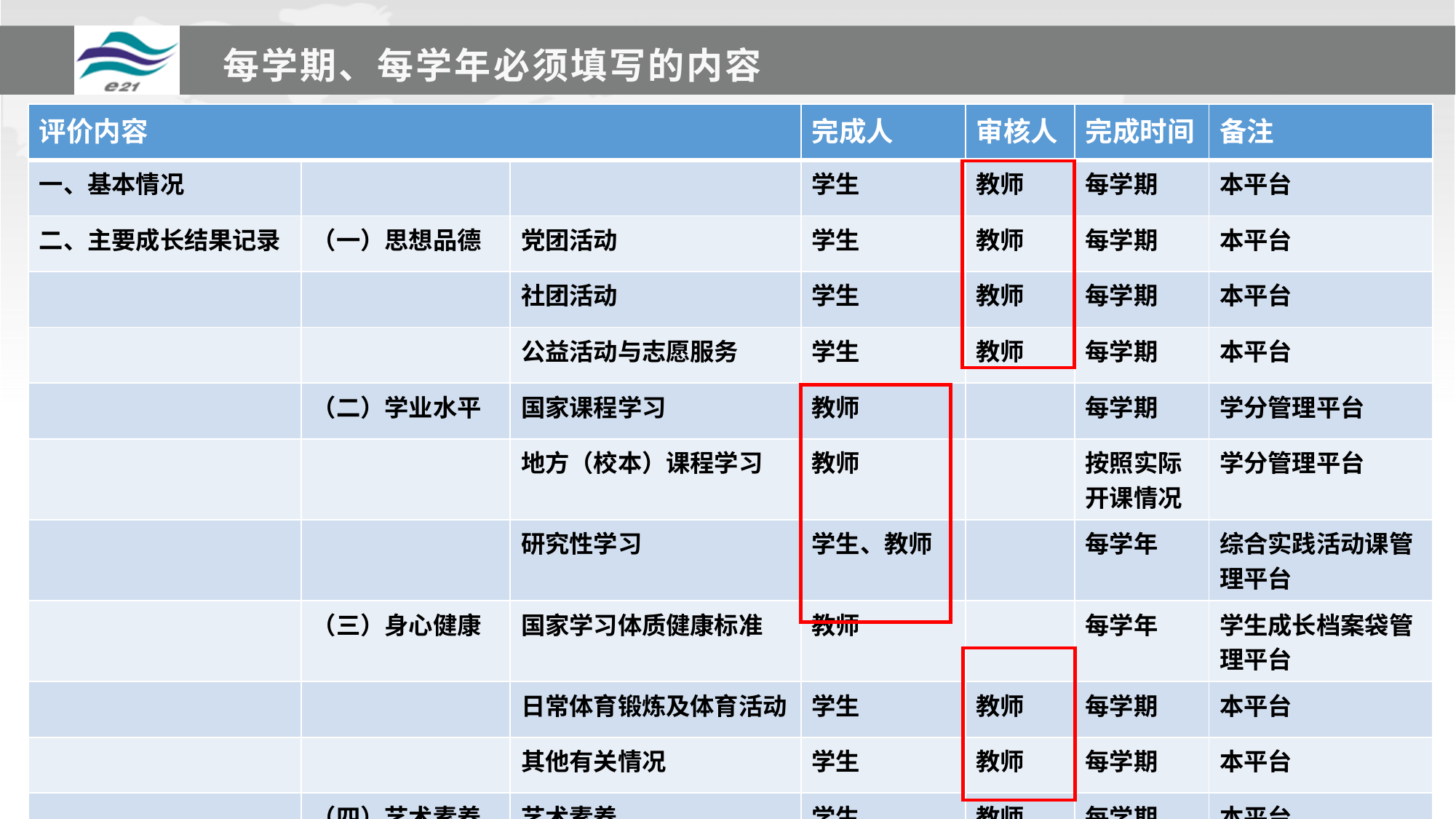

每学期、每学年必须填写的内容
| 评价内容 |  |  | 完成人 | 审核人 | 完成时间 | 备注 |
| --- | --- | --- | --- | --- | --- | --- |
| 一、基本情况 |  |  | 学生 | 教师 | 每学期 | 本平台 |
| 二、主要成长结果记录 | （一）思想品德 | 党团活动 | 学生 | 教师 | 每学期 | 本平台 |
|  |  | 社团活动 | 学生 | 教师 | 每学期 | 本平台 |
|  |  | 公益活动与志愿服务 | 学生 | 教师 | 每学期 | 本平台 |
|  | （二）学业水平 | 国家课程学习 | 教师 |  | 每学期 | 学分管理平台 |
|  |  | 地方（校本）课程学习 | 教师 |  | 按照实际开课情况 | 学分管理平台 |
|  |  | 研究性学习 | 学生、教师 |  | 每学年 | 综合实践活动课管理平台 |
|  | （三）身心健康 | 国家学习体质健康标准 | 教师 |  | 每学年 | 学生成长档案袋管理平台 |
|  |  | 日常体育锻炼及体育活动 | 学生 | 教师 | 每学期 | 本平台 |
|  |  | 其他有关情况 | 学生 | 教师 | 每学期 | 本平台 |
|  | （四）艺术素养 | 艺术素养 | 学生 | 教师 | 每学期 | 本平台 |